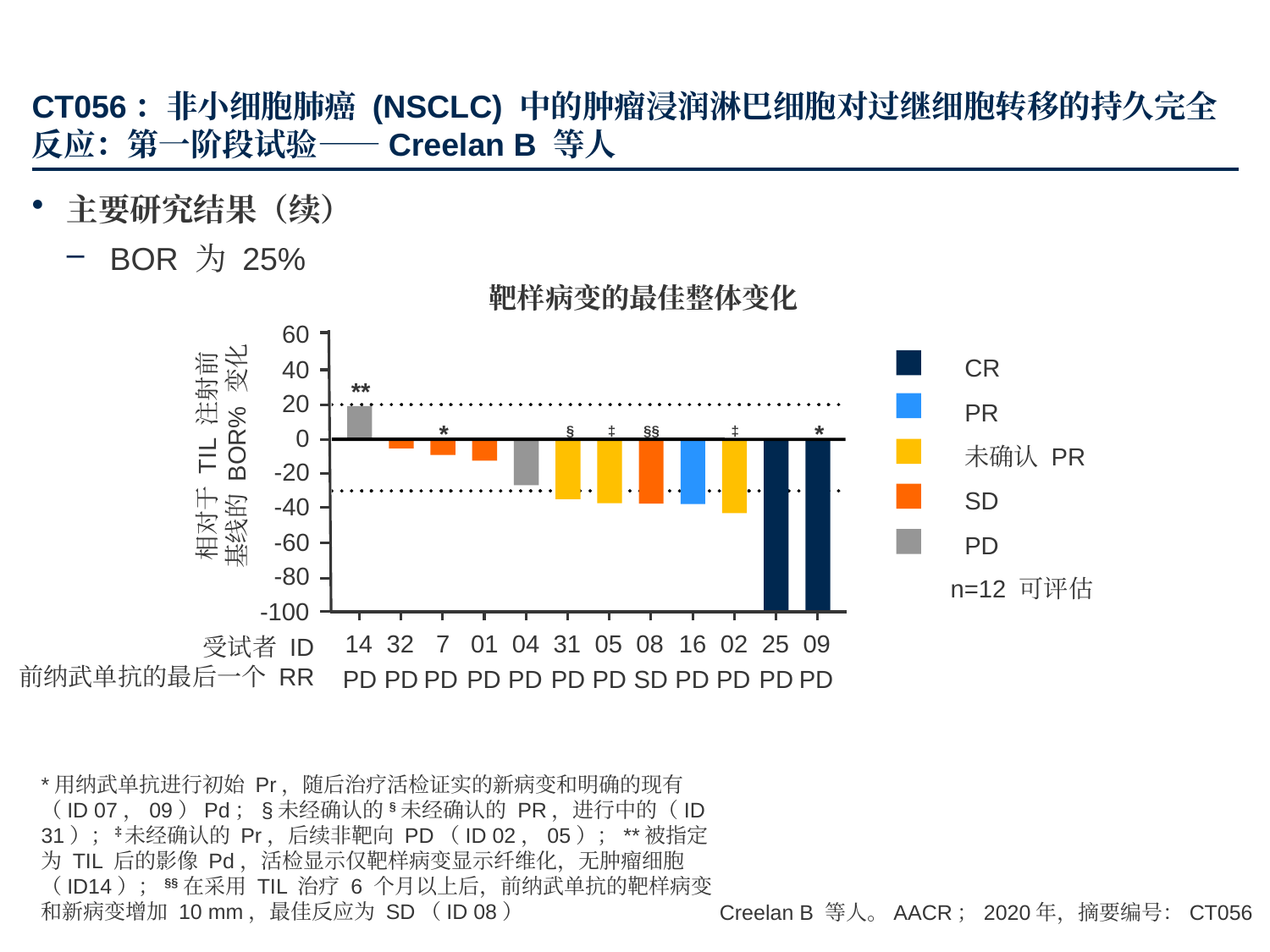

# CT056：非小细胞肺癌 (NSCLC) 中的肿瘤浸润淋巴细胞对过继细胞转移的持久完全反应：第一阶段试验——Creelan B 等人
主要研究结果（续）
BOR 为 25%
靶样病变的最佳整体变化
60
CR
PR
未确认 PR
SD
PD

40
**
20

*
*
§
‡
§§
‡
相对于 TIL 注射前基线的 BOR% 变化
0

-20

-40
-60

-80
n=12 可评估
-100

受试者 ID
前纳武单抗的最后一个 RR
14
32
7
01
04
31
05
08
16
02
25
09
PD
PD
PD
PD
PD
PD
PD
SD
PD
PD
PD
PD
*用纳武单抗进行初始 Pr，随后治疗活检证实的新病变和明确的现有（ID 07，09）Pd；§未经确认的§未经确认的 PR，进行中的（ID 31）；‡未经确认的 Pr，后续非靶向 PD（ID 02，05）；**被指定为 TIL 后的影像 Pd，活检显示仅靶样病变显示纤维化，无肿瘤细胞（ID14）；§§在采用 TIL 治疗 6 个月以上后，前纳武单抗的靶样病变和新病变增加 10 mm，最佳反应为 SD（ID 08）
Creelan B 等人。AACR；2020年，摘要编号：CT056